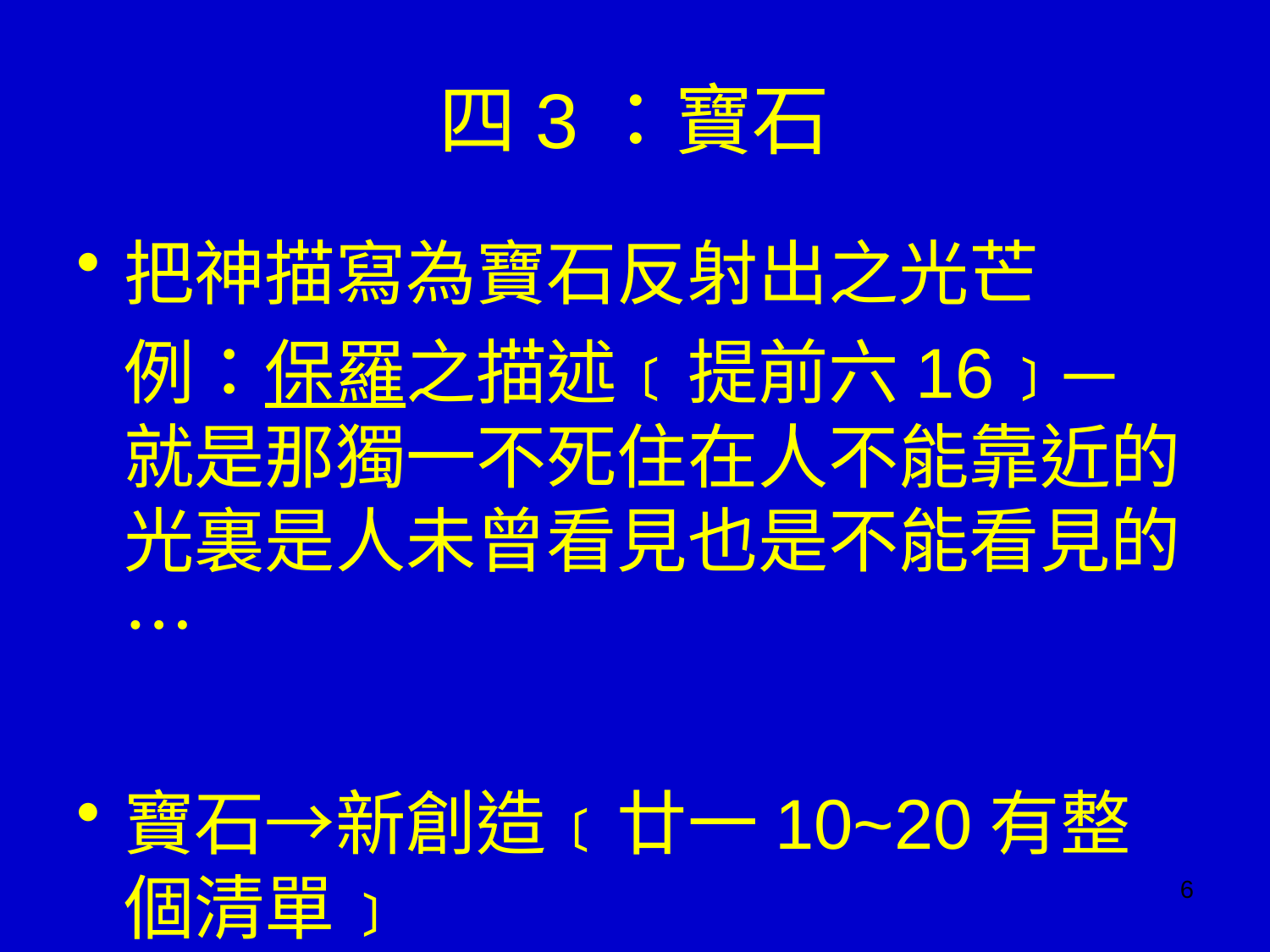

# 四3：寶石
把神描寫為寶石反射出之光芒
	例：保羅之描述﹝提前六16﹞─就是那獨一不死住在人不能靠近的光裏是人未曾看見也是不能看見的…

寶石→新創造﹝廿一10~20有整個清單﹞
6